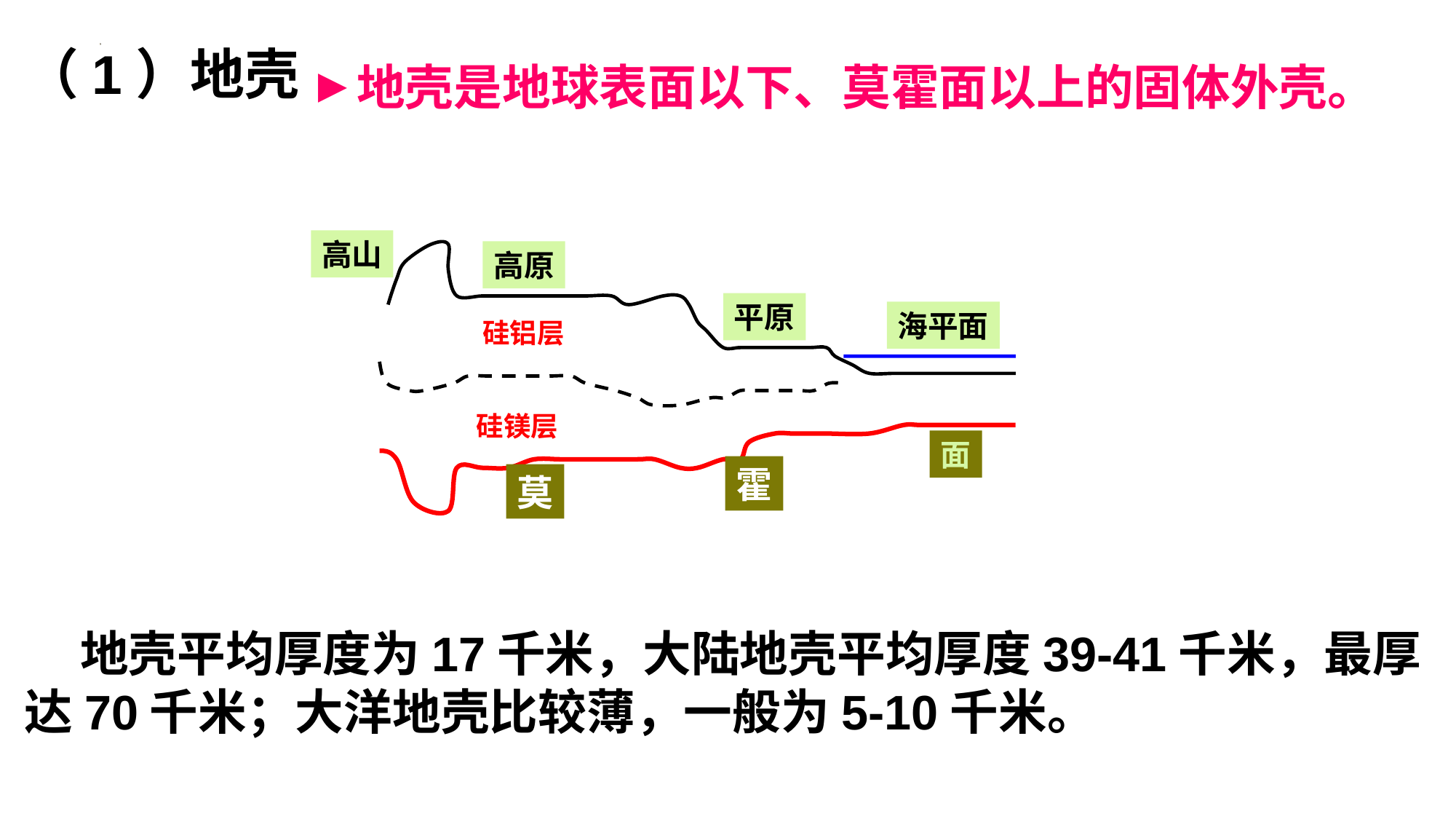

地壳是地球表面以下、莫霍面以上的固体外壳。
（1）地壳
高山

高原
平原
海平面
面

硅铝层
硅镁层
霍
莫
    地壳平均厚度为17千米，大陆地壳平均厚度39-41千米，最厚达70千米；大洋地壳比较薄，一般为5-10千米。